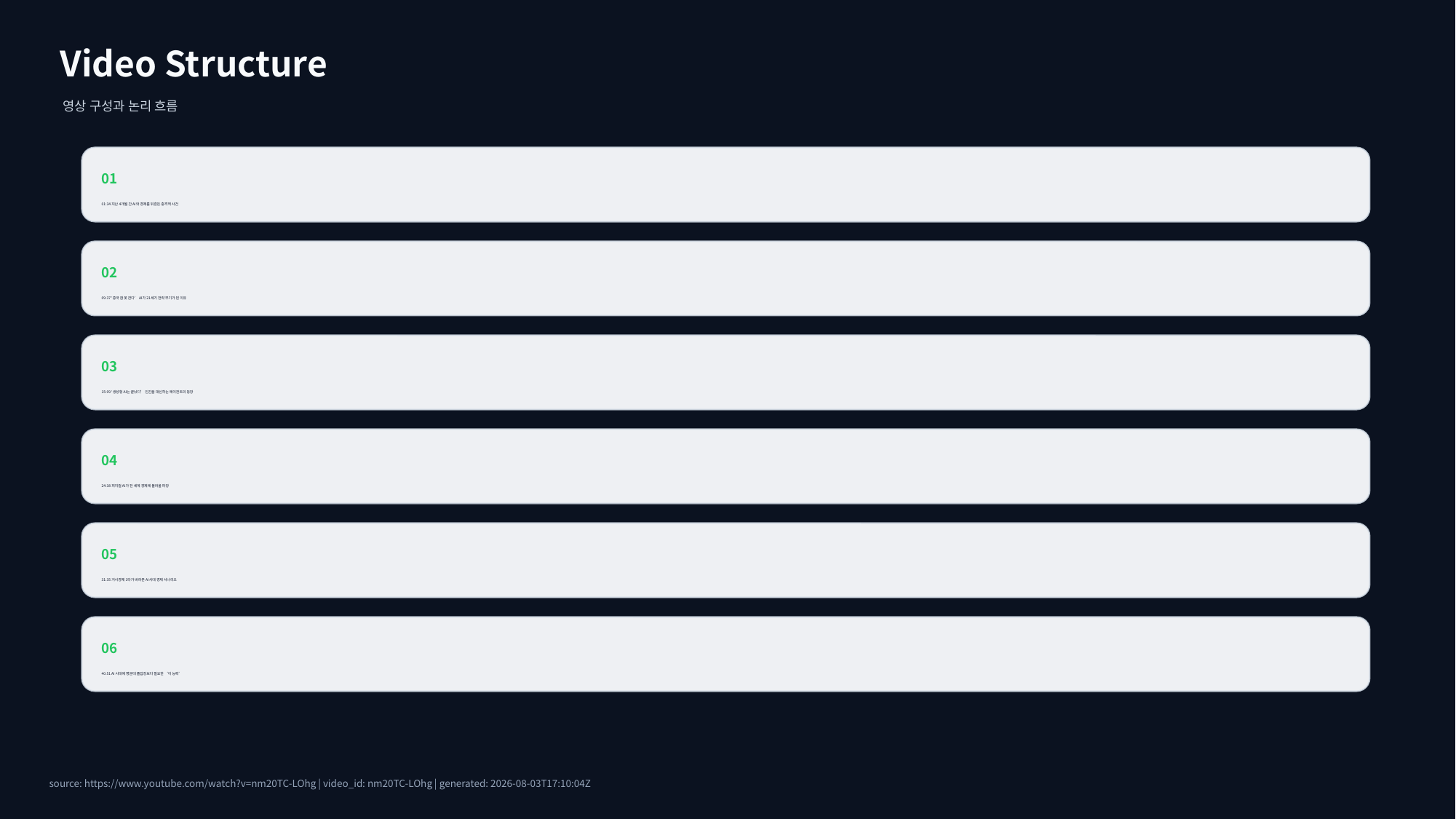

Video Structure
영상 구성과 논리 흐름

01
01:34 지난 4개월 간 AI와 경제를 뒤흔든 충격적 사건

02
09:37 ‘중국 잠 못 잔다’ AI가 21세기 전략 무기가 된 이유

03
15:09 ‘생성형 AI는 끝났다’ 인간을 대신하는 에이전트의 등장

04
24:38 피지컬 AI가 전 세계 경제에 불러올 파장

05
31:35 거시경제 1타가 바라본 AI시대 경제 시나리오

06
40:51 AI 시대에 명문대 졸업장보다 필요한 ‘이 능력’
source: https://www.youtube.com/watch?v=nm20TC-LOhg | video_id: nm20TC-LOhg | generated: 2026-08-03T17:10:04Z